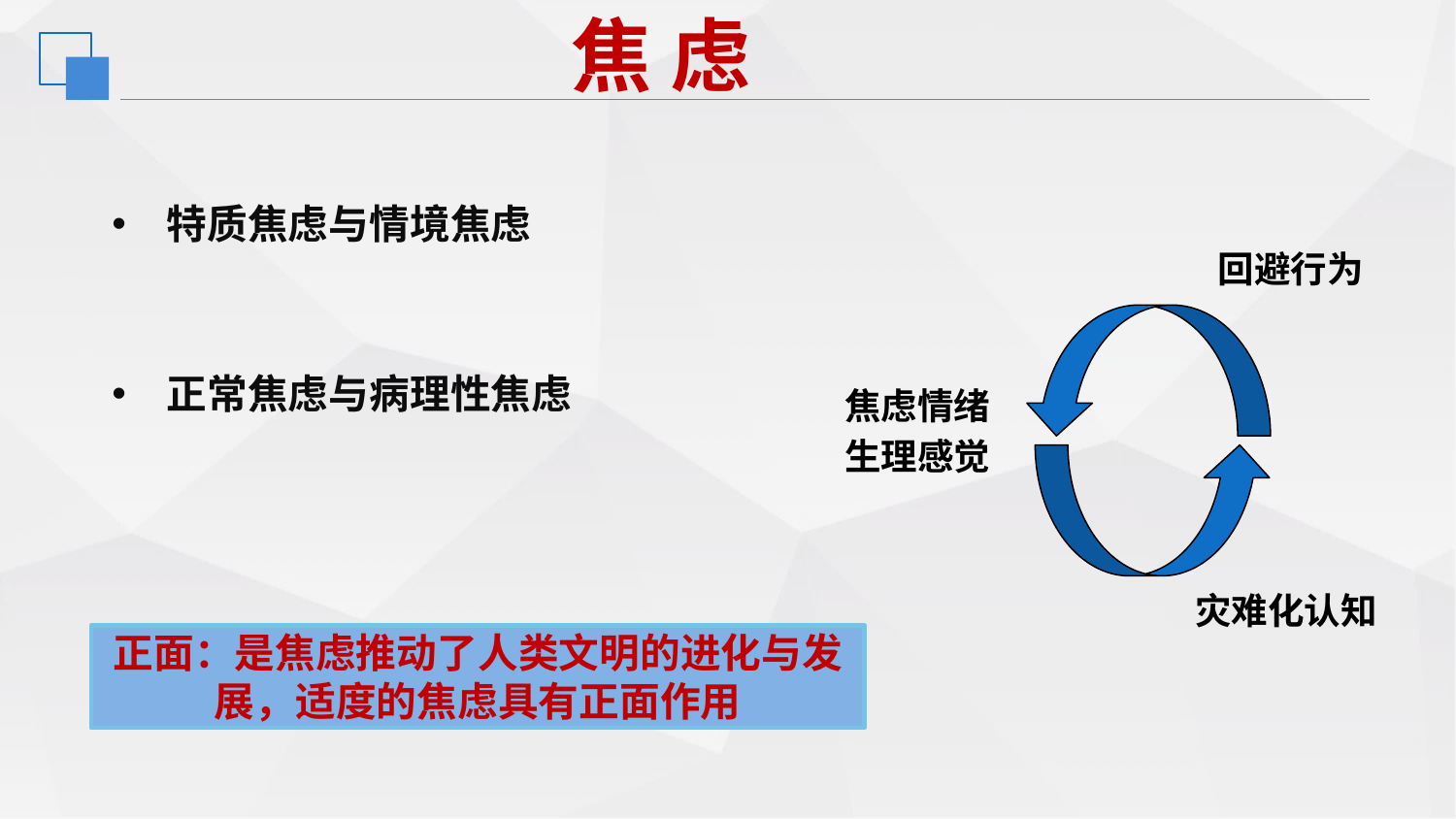

焦 虑
特质焦虑与情境焦虑

正常焦虑与病理性焦虑

回避行为

焦虑情绪
生理感觉

灾难化认知
正面：是焦虑推动了人类文明的进化与发展，适度的焦虑具有正面作用